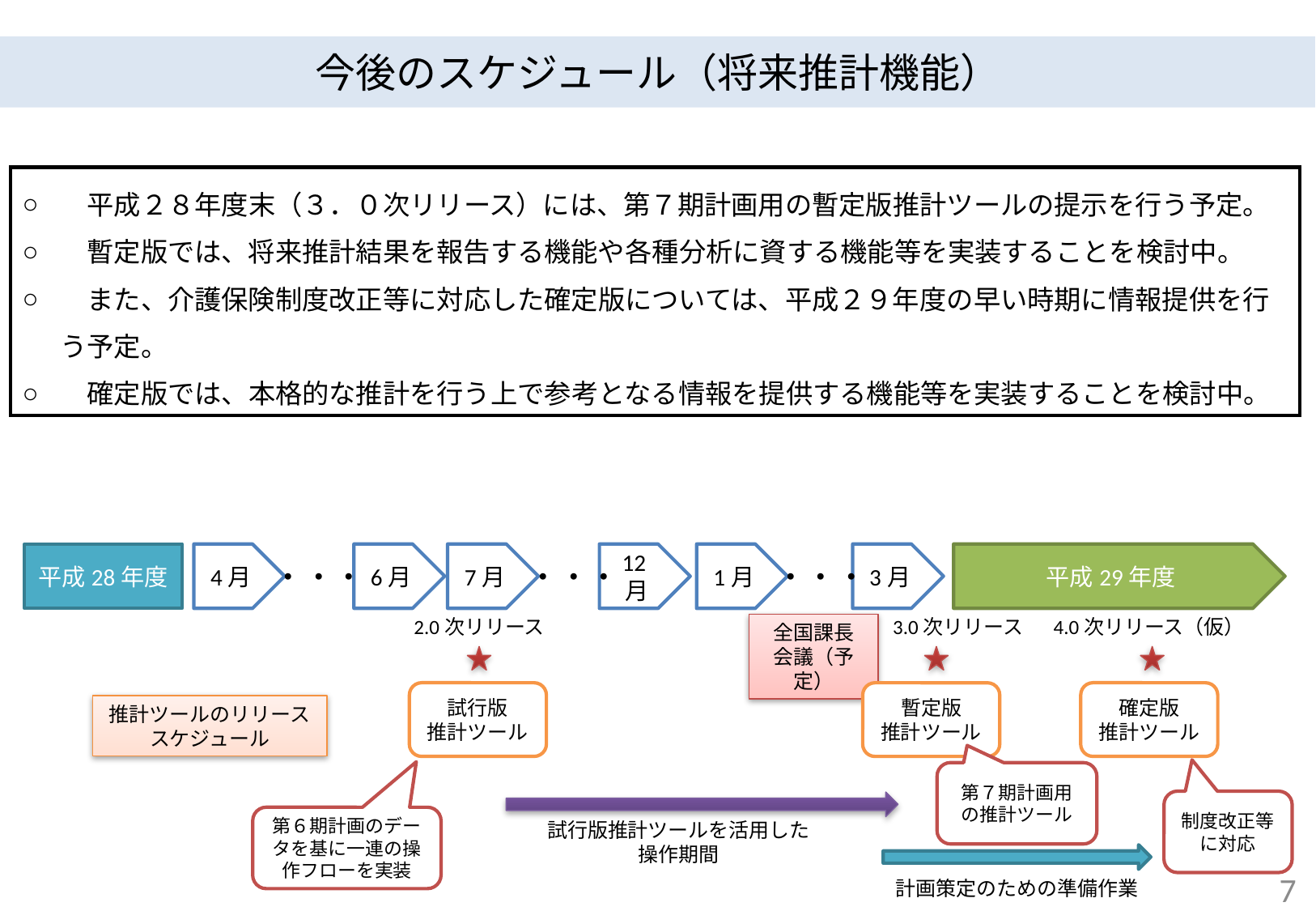

今後のスケジュール（将来推計機能）
　平成２８年度末（３．０次リリース）には、第７期計画用の暫定版推計ツールの提示を行う予定。
　暫定版では、将来推計結果を報告する機能や各種分析に資する機能等を実装することを検討中。
　また、介護保険制度改正等に対応した確定版については、平成２９年度の早い時期に情報提供を行う予定。
　確定版では、本格的な推計を行う上で参考となる情報を提供する機能等を実装することを検討中。
平成28年度
6月
7月
3月
平成29年度
4月
12月
1月
・・・
・・・
・・・
4.0次リリース（仮）
2.0次リリース
3.0次リリース
全国課長
会議（予定）

試行版
推計ツール
確定版
推計ツール
暫定版
推計ツール
推計ツールのリリース
スケジュール
第７期計画用の推計ツール
制度改正等に対応

第６期計画のデータを基に一連の操作フローを実装
試行版推計ツールを活用した
操作期間

7
計画策定のための準備作業